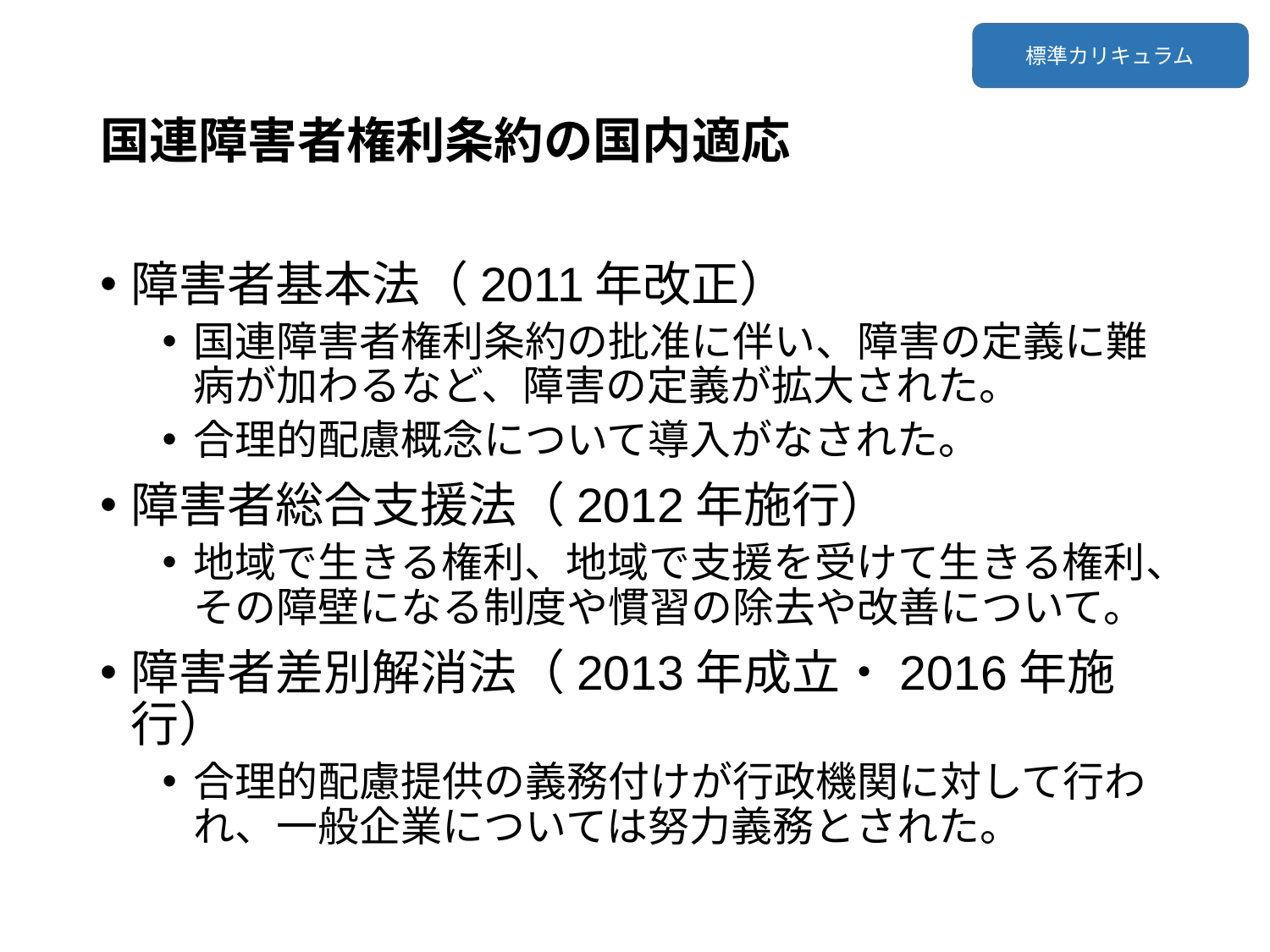

標準カリキュラム
# 国連障害者権利条約の国内適応
障害者基本法（2011年改正）
国連障害者権利条約の批准に伴い、障害の定義に難病が加わるなど、障害の定義が拡大された。
合理的配慮概念について導入がなされた。
障害者総合支援法（2012年施行）
地域で生きる権利、地域で支援を受けて生きる権利、その障壁になる制度や慣習の除去や改善について。
障害者差別解消法（2013年成立・2016年施行）
合理的配慮提供の義務付けが行政機関に対して行われ、一般企業については努力義務とされた。